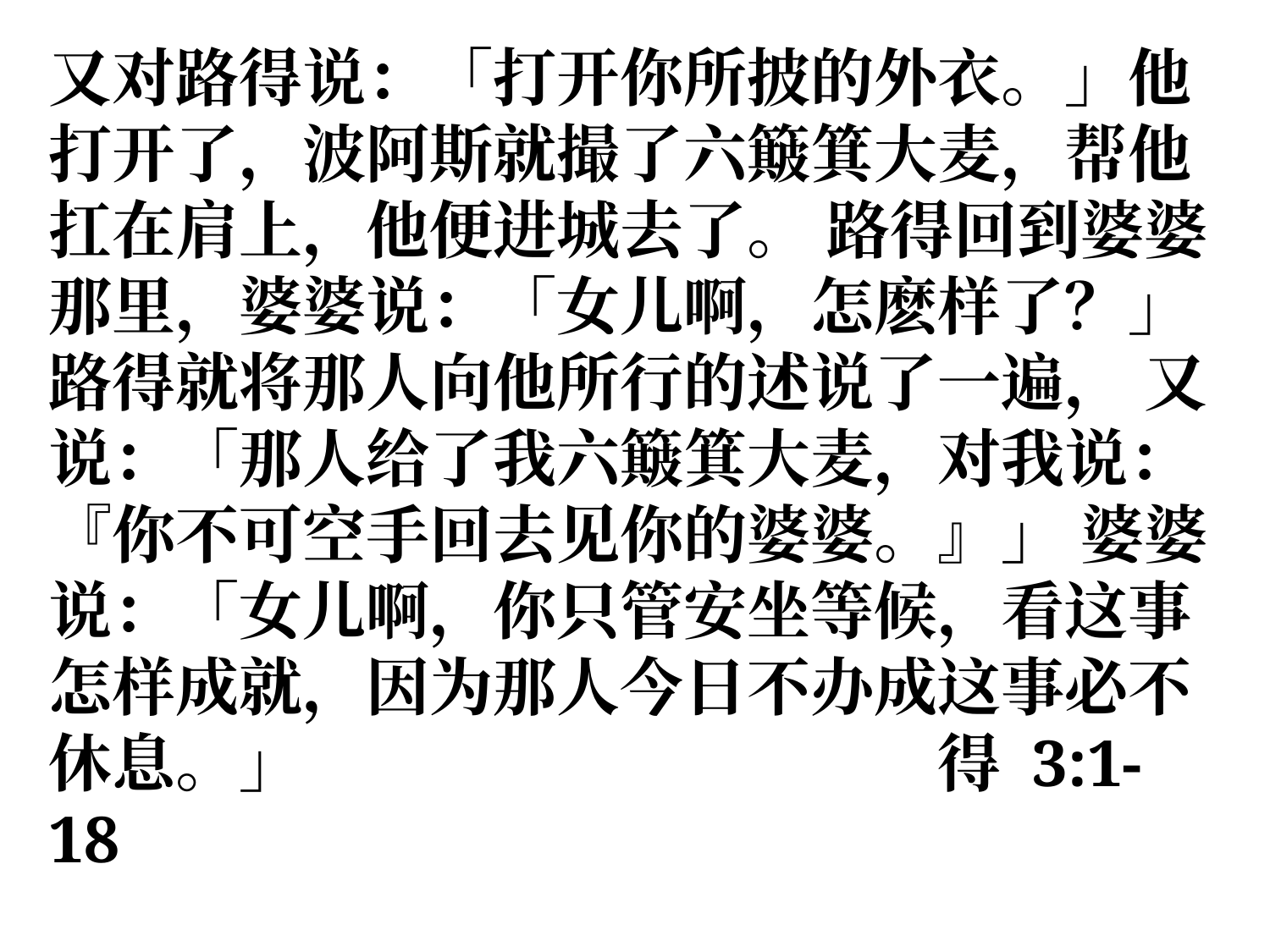

又对路得说：「打开你所披的外衣。」他打开了，波阿斯就撮了六簸箕大麦，帮他扛在肩上，他便进城去了。 路得回到婆婆那里，婆婆说：「女儿啊，怎麽样了？」路得就将那人向他所行的述说了一遍， 又说：「那人给了我六簸箕大麦，对我说：『你不可空手回去见你的婆婆。』」 婆婆说：「女儿啊，你只管安坐等候，看这事怎样成就，因为那人今日不办成这事必不休息。」 					得 3:1-18